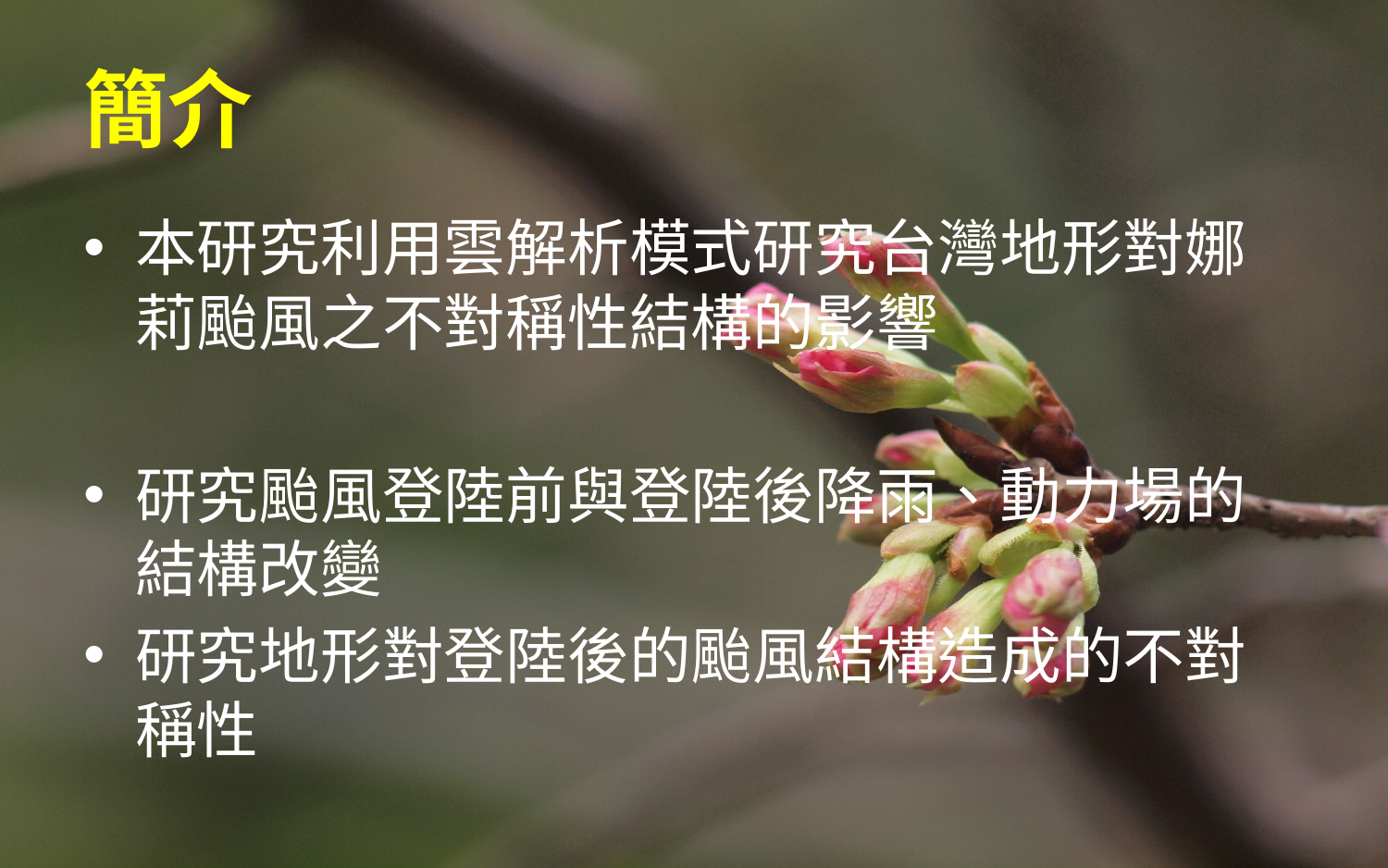

# 簡介
本研究利用雲解析模式研究台灣地形對娜莉颱風之不對稱性結構的影響

研究颱風登陸前與登陸後降雨、動力場的結構改變
研究地形對登陸後的颱風結構造成的不對稱性